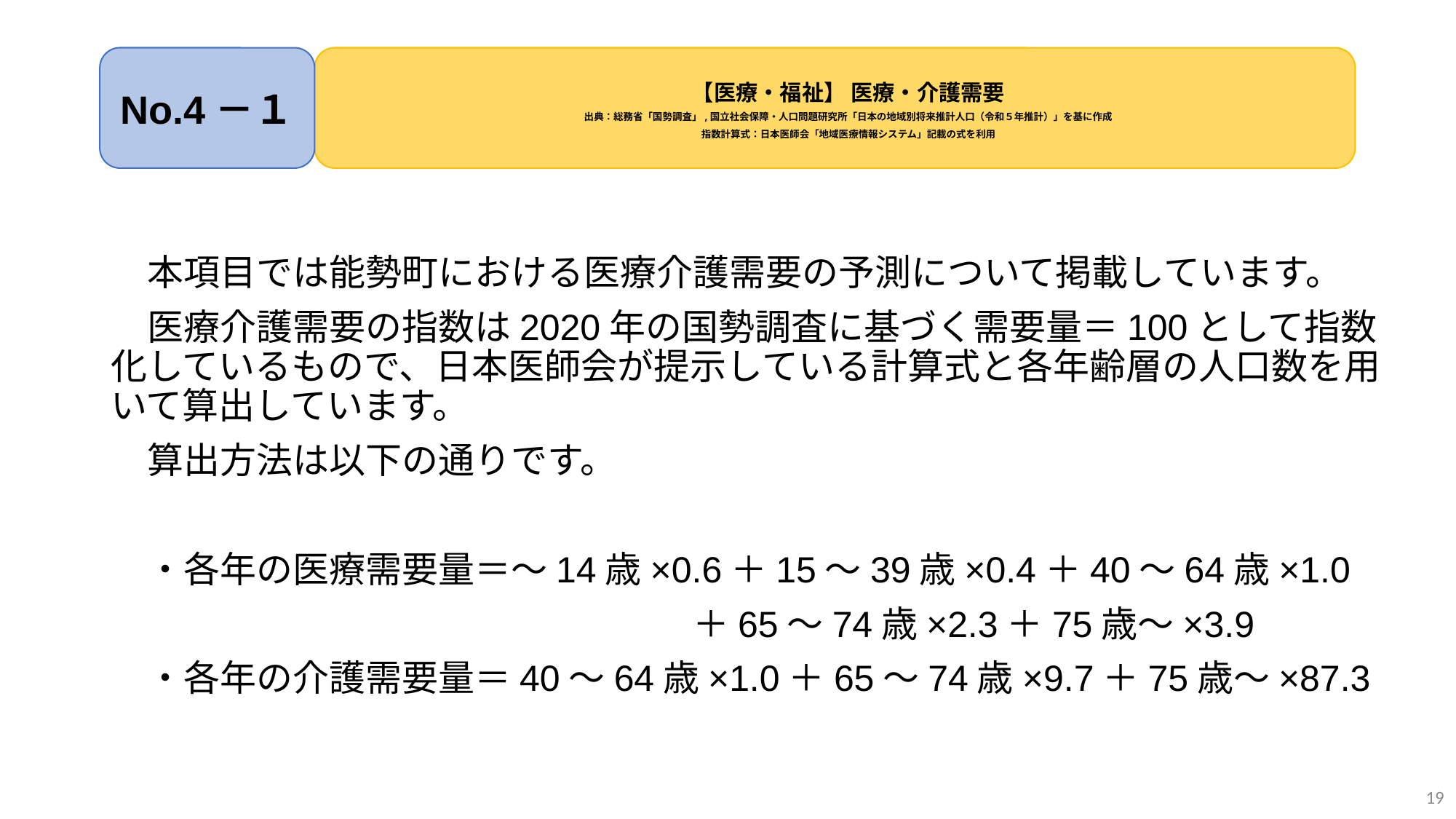

No.4－１
# 【医療・福祉】 医療・介護需要 出典：総務省「国勢調査」,国立社会保障・人口問題研究所「日本の地域別将来推計人口（令和５年推計）」を基に作成 指数計算式：日本医師会「地域医療情報システム」記載の式を利用
　本項目では能勢町における医療介護需要の予測について掲載しています。
　医療介護需要の指数は2020年の国勢調査に基づく需要量＝100として指数化しているもので、日本医師会が提示している計算式と各年齢層の人口数を用いて算出しています。
　算出方法は以下の通りです。

　・各年の医療需要量＝～14歳×0.6＋15～39歳×0.4＋40～64歳×1.0
　　　　　　　　　　　　　　　　＋65～74歳×2.3＋75歳～×3.9
　・各年の介護需要量＝40～64歳×1.0＋65～74歳×9.7＋75歳～×87.3
19